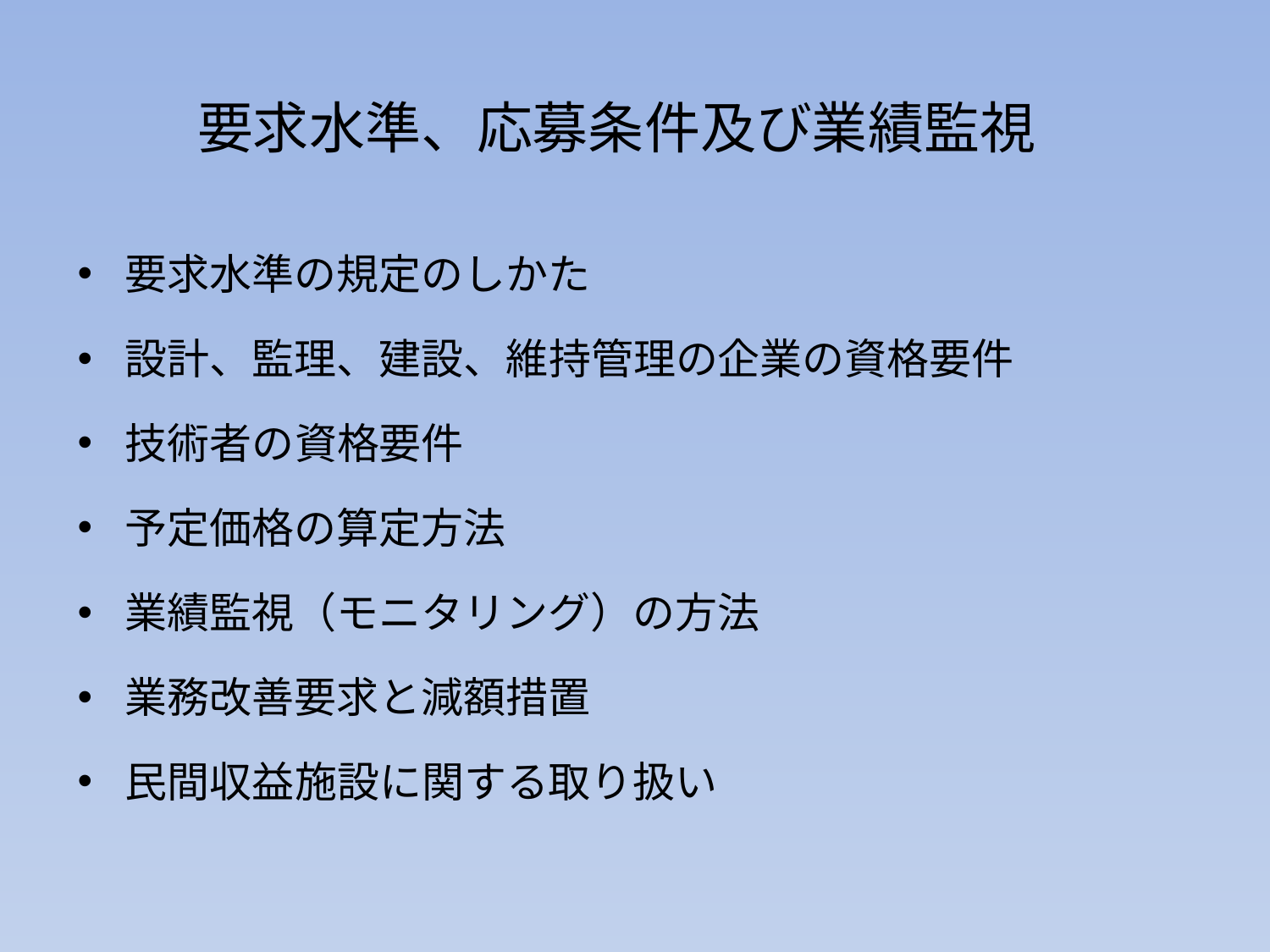

# 要求水準、応募条件及び業績監視
要求水準の規定のしかた
設計、監理、建設、維持管理の企業の資格要件
技術者の資格要件
予定価格の算定方法
業績監視（モニタリング）の方法
業務改善要求と減額措置
民間収益施設に関する取り扱い